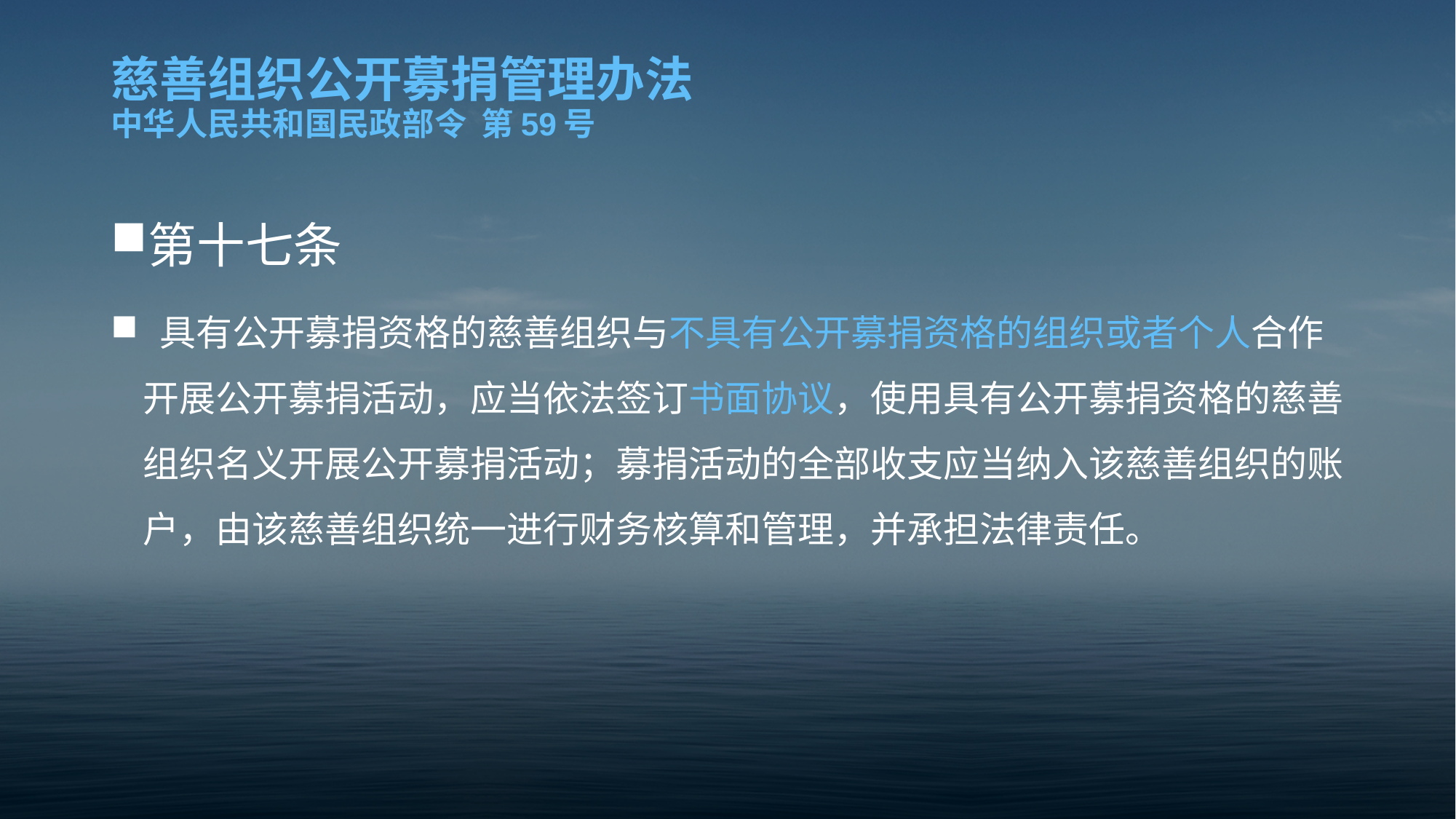

# 慈善组织公开募捐管理办法 中华人民共和国民政部令  第59号
第十七条
 具有公开募捐资格的慈善组织与不具有公开募捐资格的组织或者个人合作开展公开募捐活动，应当依法签订书面协议，使用具有公开募捐资格的慈善组织名义开展公开募捐活动；募捐活动的全部收支应当纳入该慈善组织的账户，由该慈善组织统一进行财务核算和管理，并承担法律责任。